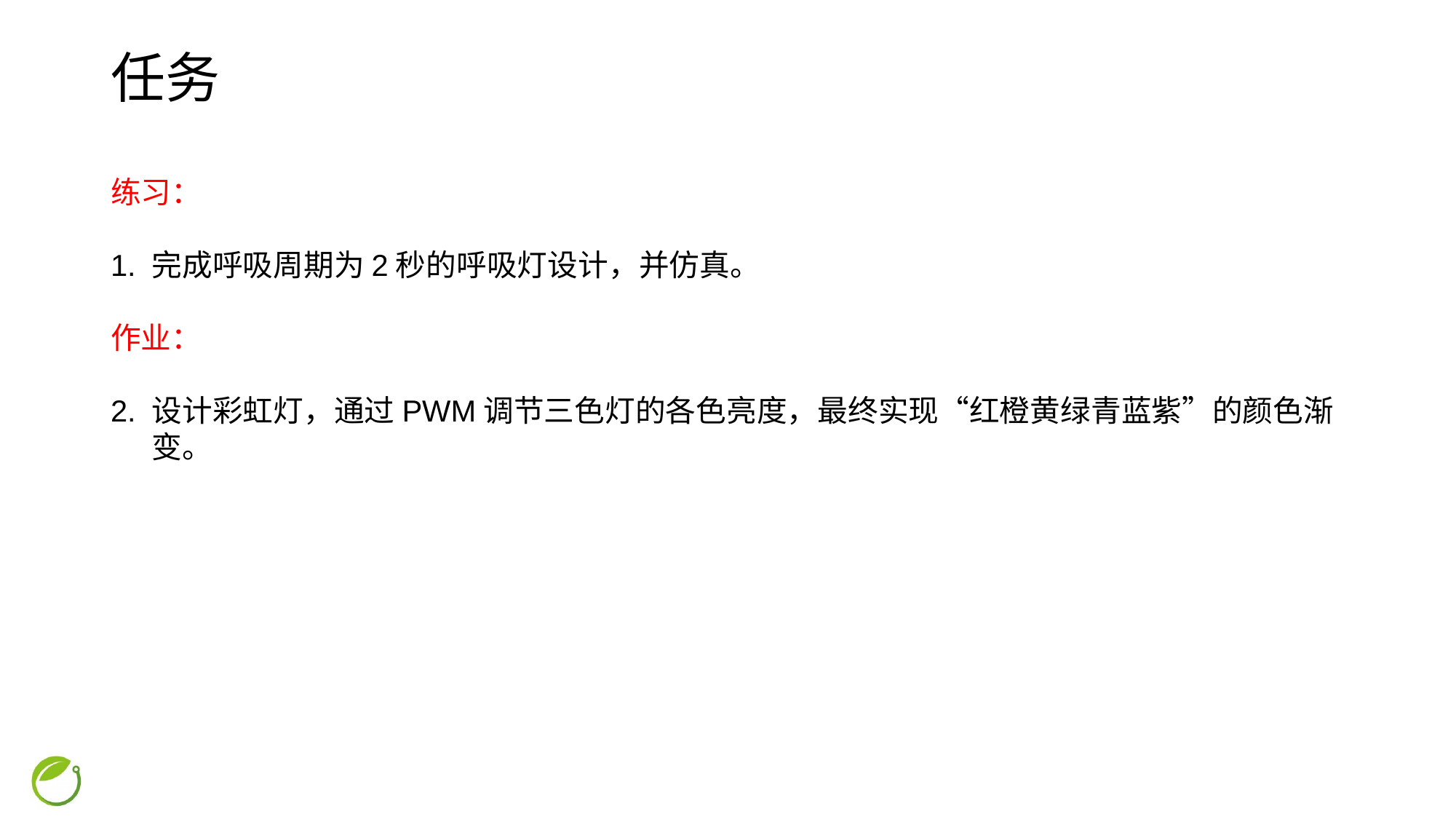

# 任务
练习：

完成呼吸周期为2秒的呼吸灯设计，并仿真。

作业：

设计彩虹灯，通过PWM调节三色灯的各色亮度，最终实现“红橙黄绿青蓝紫”的颜色渐变。